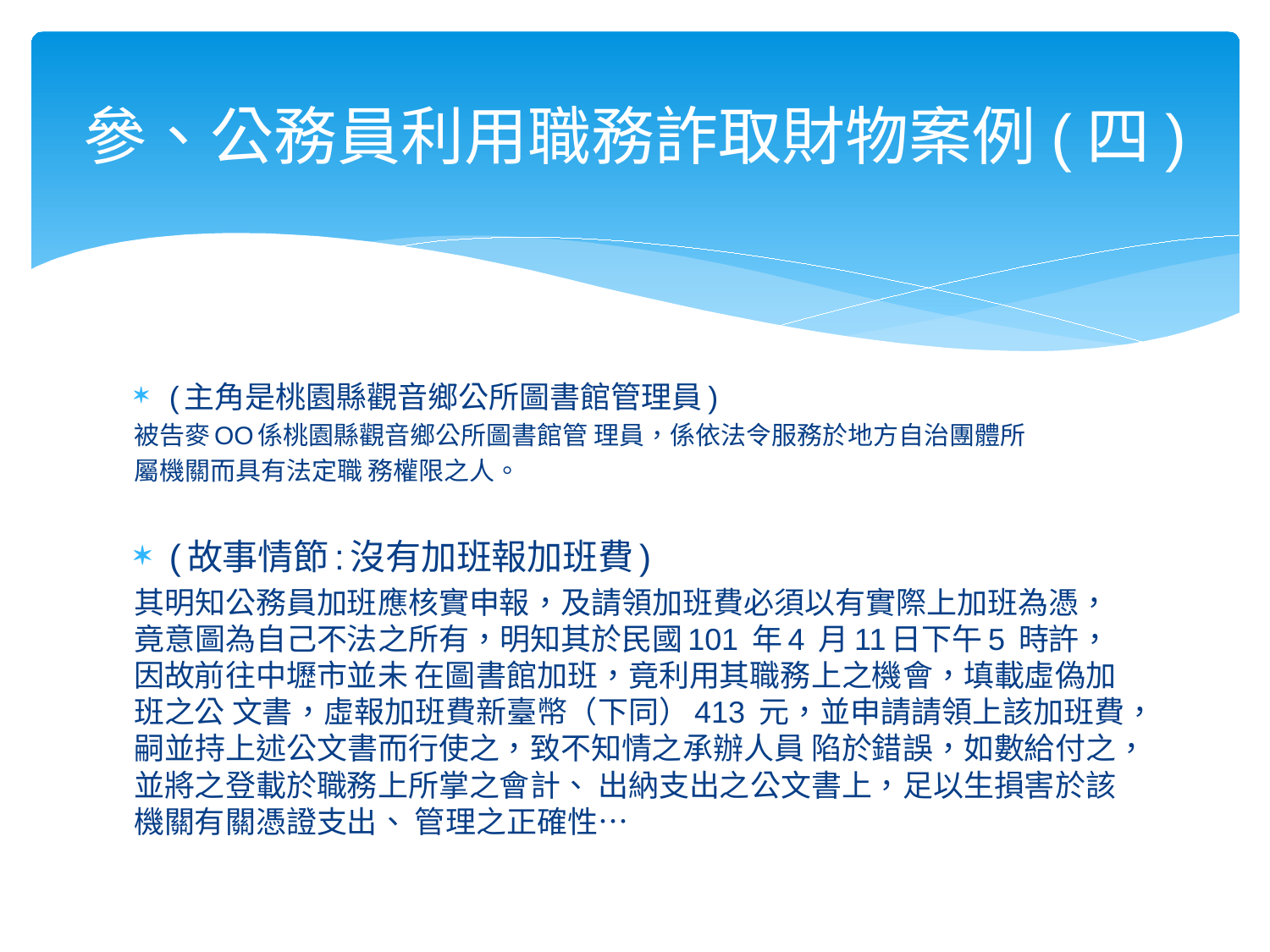

# 參、公務員利用職務詐取財物案例(四)
(主角是桃園縣觀音鄉公所圖書館管理員)
被告麥OO係桃園縣觀音鄉公所圖書館管 理員，係依法令服務於地方自治團體所
屬機關而具有法定職 務權限之人。

(故事情節:沒有加班報加班費)
其明知公務員加班應核實申報，及請領加班費必須以有實際上加班為憑，竟意圖為自己不法之所有，明知其於民國101 年4 月11日下午5 時許，因故前往中壢市並未 在圖書館加班，竟利用其職務上之機會，填載虛偽加班之公 文書，虛報加班費新臺幣（下同）413 元，並申請請領上該加班費，嗣並持上述公文書而行使之，致不知情之承辦人員 陷於錯誤，如數給付之，並將之登載於職務上所掌之會計、 出納支出之公文書上，足以生損害於該機關有關憑證支出、 管理之正確性…